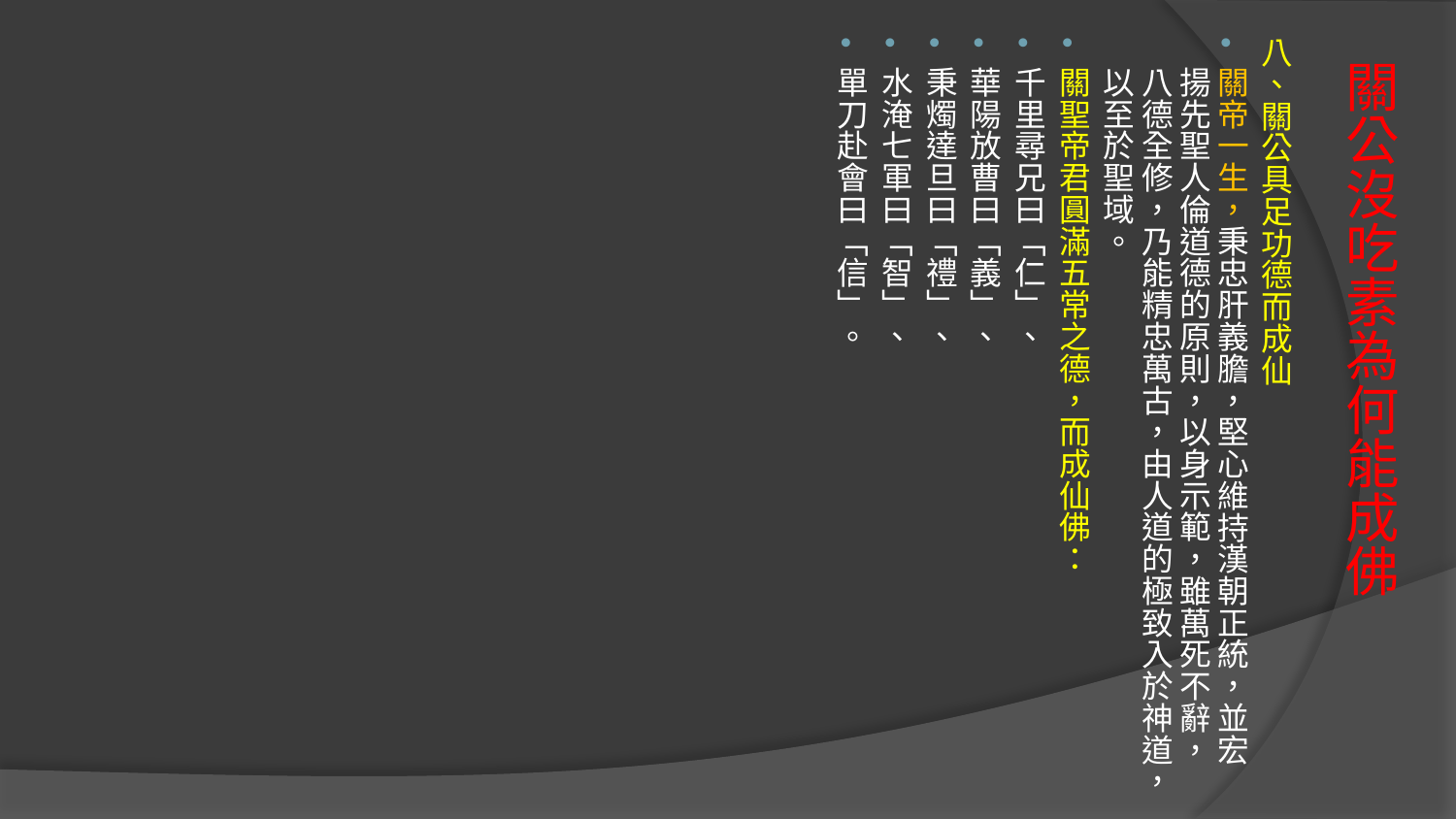

八、關公具足功德而成仙
關帝一生，秉忠肝義膽，堅心維持漢朝正統，並宏揚先聖人倫道德的原則，以身示範，雖萬死不辭，八德全修，乃能精忠萬古，由人道的極致入於神道，以至於聖域。
關聖帝君圓滿五常之德，而成仙佛：
千里尋兄曰「仁」、
華陽放曹曰「義」、
秉燭達旦曰「禮」、
水淹七軍曰「智」、
單刀赴會曰「信」。

# 關公沒吃素為何能成佛